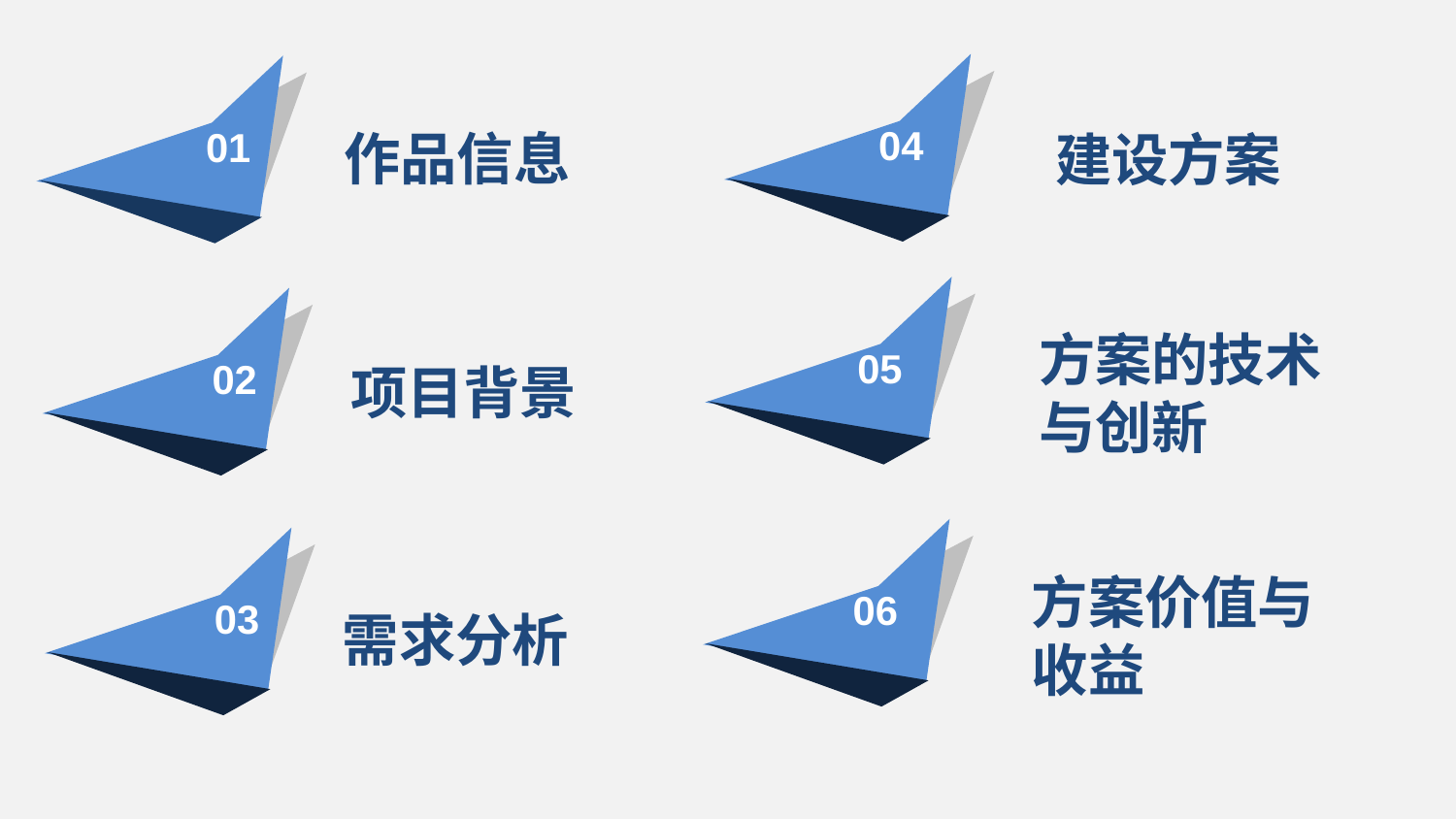

04

01
作品信息
建设方案

05

02
方案的技术与创新
项目背景

06

03
方案价值与收益
需求分析